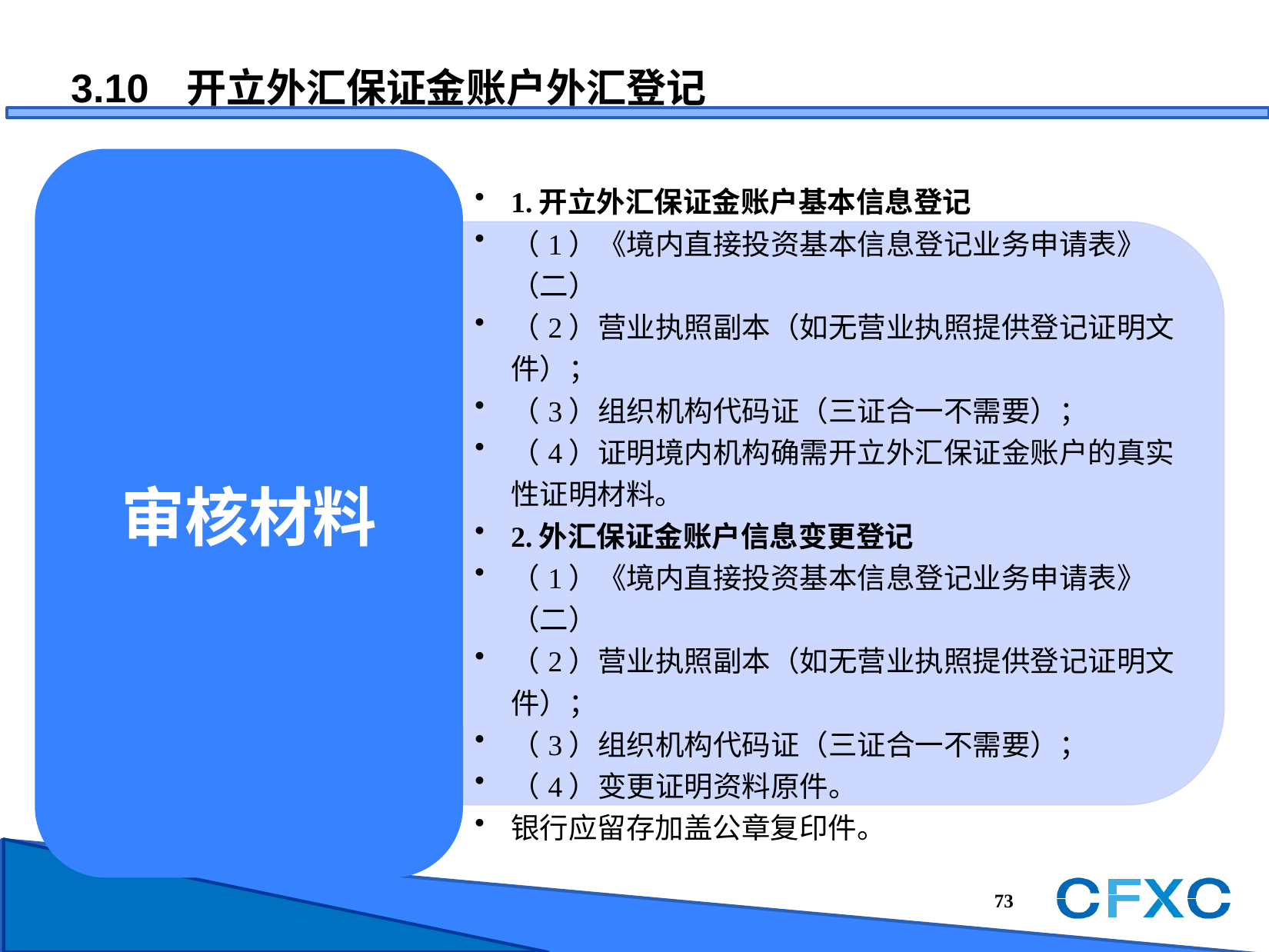

3.10	开立外汇保证金账户外汇登记
审核材料
1.开立外汇保证金账户基本信息登记
银行应留存加盖公章复印件。
（1）《境内直接投资基本信息登记业务申请表》（二）
（2）营业执照副本（如无营业执照提供登记证明文件）；
（3）组织机构代码证（三证合一不需要）；
（4）证明境内机构确需开立外汇保证金账户的真实性证明材料。
2.外汇保证金账户信息变更登记
（1）《境内直接投资基本信息登记业务申请表》（二）
（2）营业执照副本（如无营业执照提供登记证明文件）；
（3）组织机构代码证（三证合一不需要）；
（4）变更证明资料原件。
73